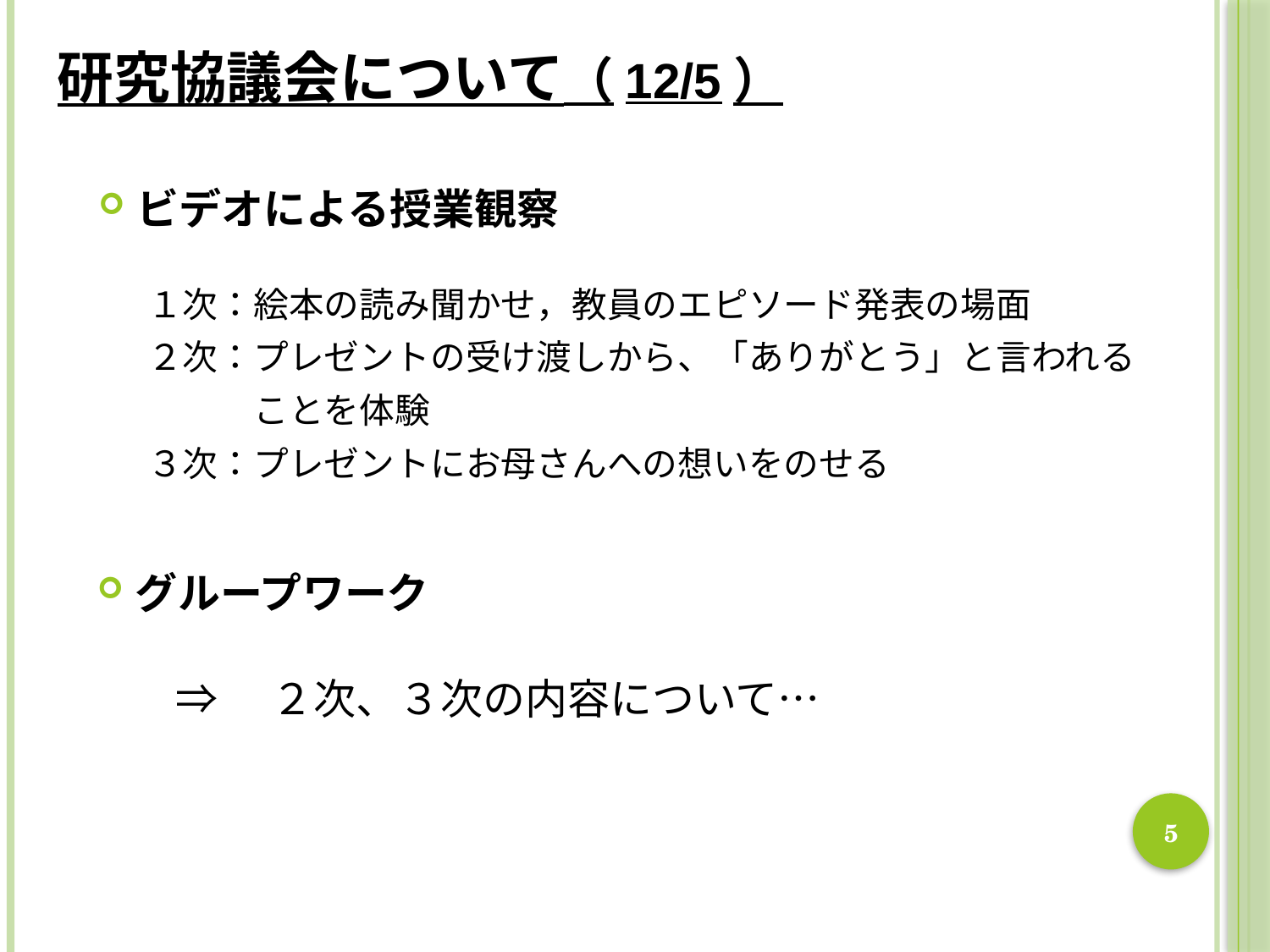

研究協議会について（12/5）
ビデオによる授業観察
１次：絵本の読み聞かせ，教員のエピソード発表の場面
２次：プレゼントの受け渡しから、「ありがとう」と言われる
　　　ことを体験
３次：プレゼントにお母さんへの想いをのせる
グループワーク
⇒　２次、３次の内容について…
5